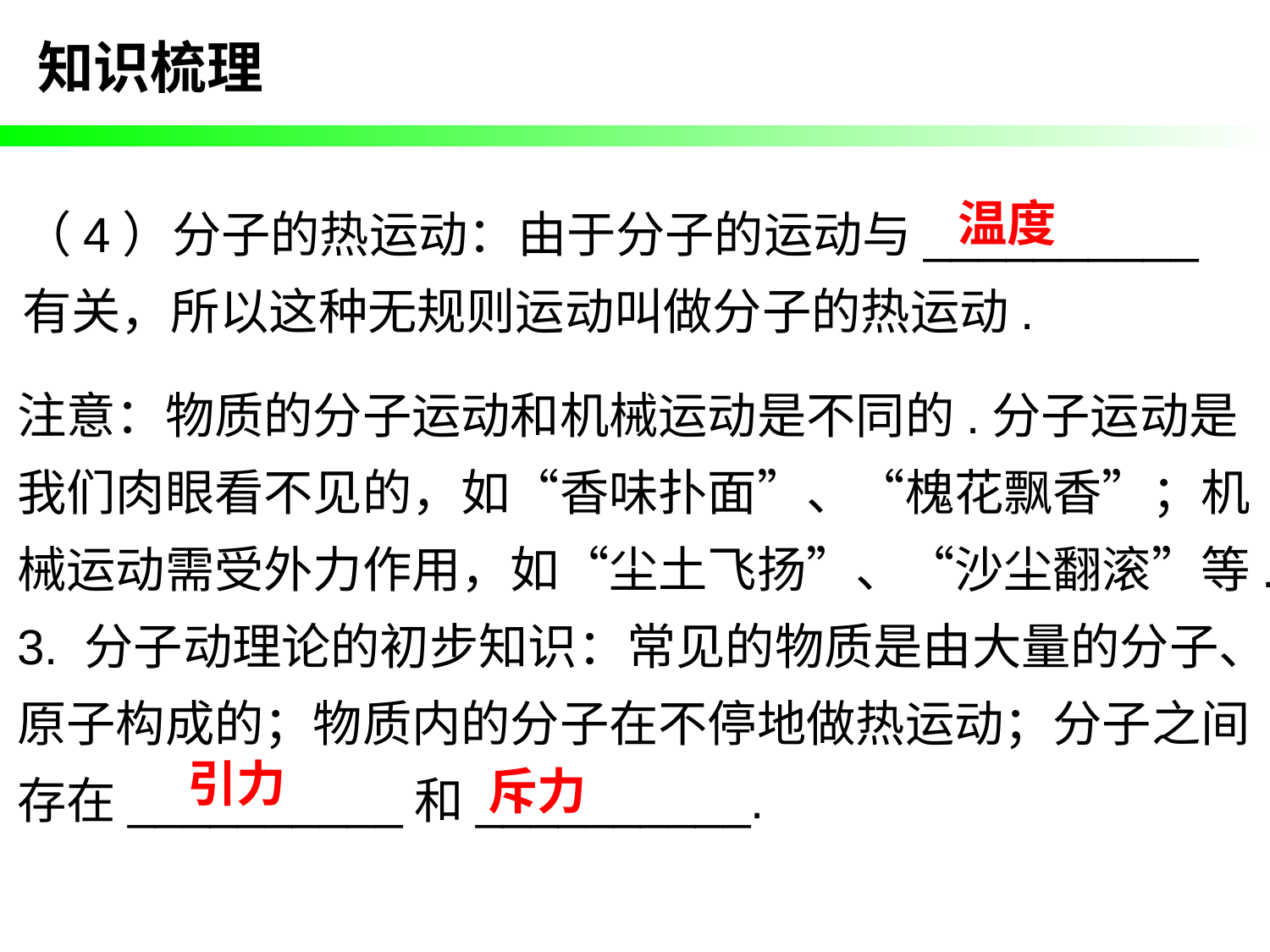

知识梳理

（4）分子的热运动：由于分子的运动与__________有关，所以这种无规则运动叫做分子的热运动.
温度
注意：物质的分子运动和机械运动是不同的.分子运动是我们肉眼看不见的，如“香味扑面”、“槐花飘香”；机械运动需受外力作用，如“尘土飞扬”、“沙尘翻滚”等.
3. 分子动理论的初步知识：常见的物质是由大量的分子、原子构成的；物质内的分子在不停地做热运动；分子之间存在__________和__________.
引力
斥力